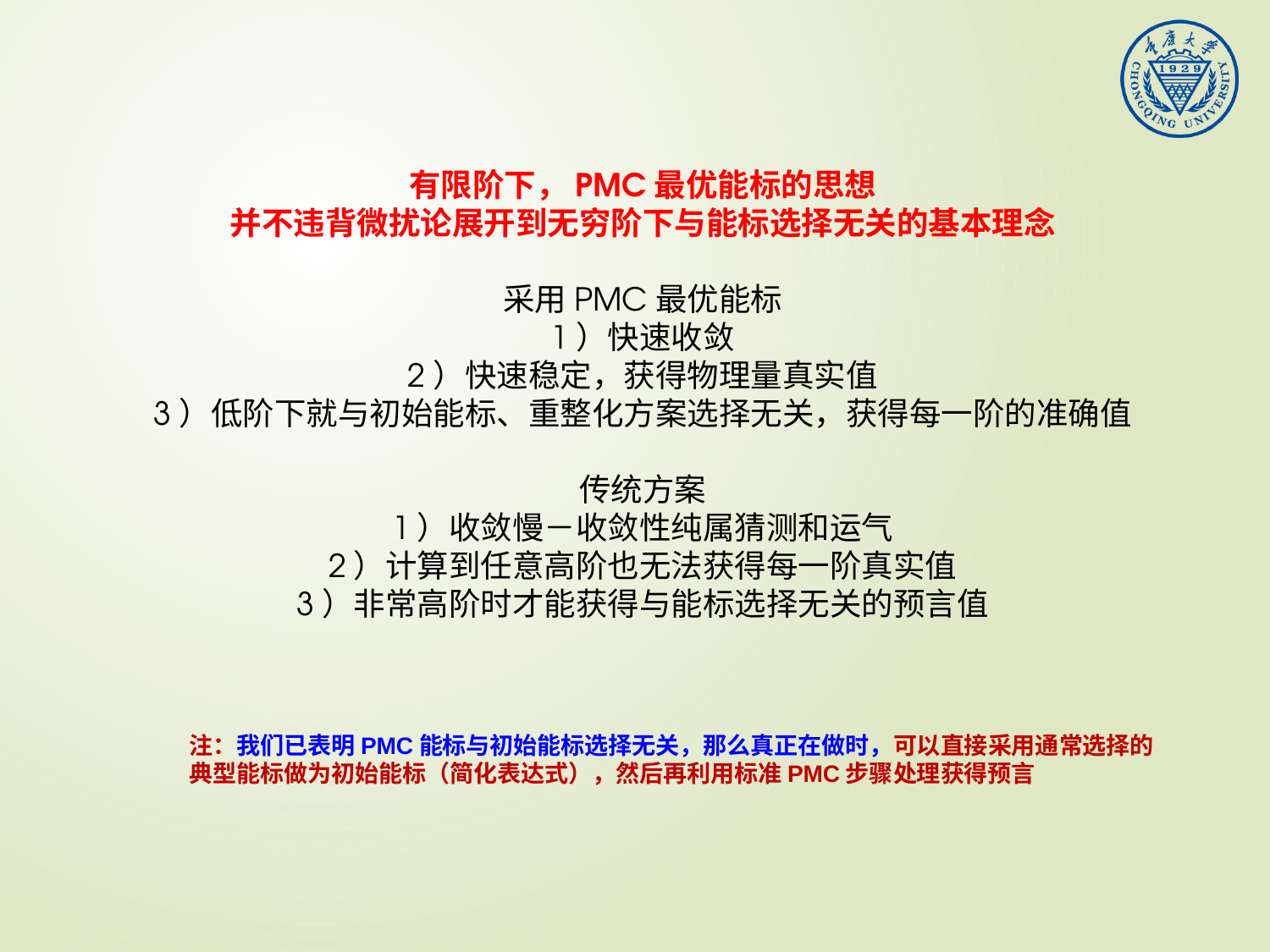

有限阶下，PMC最优能标的思想
并不违背微扰论展开到无穷阶下与能标选择无关的基本理念

采用PMC最优能标
1）快速收敛
2）快速稳定，获得物理量真实值
3）低阶下就与初始能标、重整化方案选择无关，获得每一阶的准确值

传统方案
1）收敛慢－收敛性纯属猜测和运气
2）计算到任意高阶也无法获得每一阶真实值
3）非常高阶时才能获得与能标选择无关的预言值
注：我们已表明PMC能标与初始能标选择无关，那么真正在做时，可以直接采用通常选择的典型能标做为初始能标（简化表达式），然后再利用标准PMC步骤处理获得预言